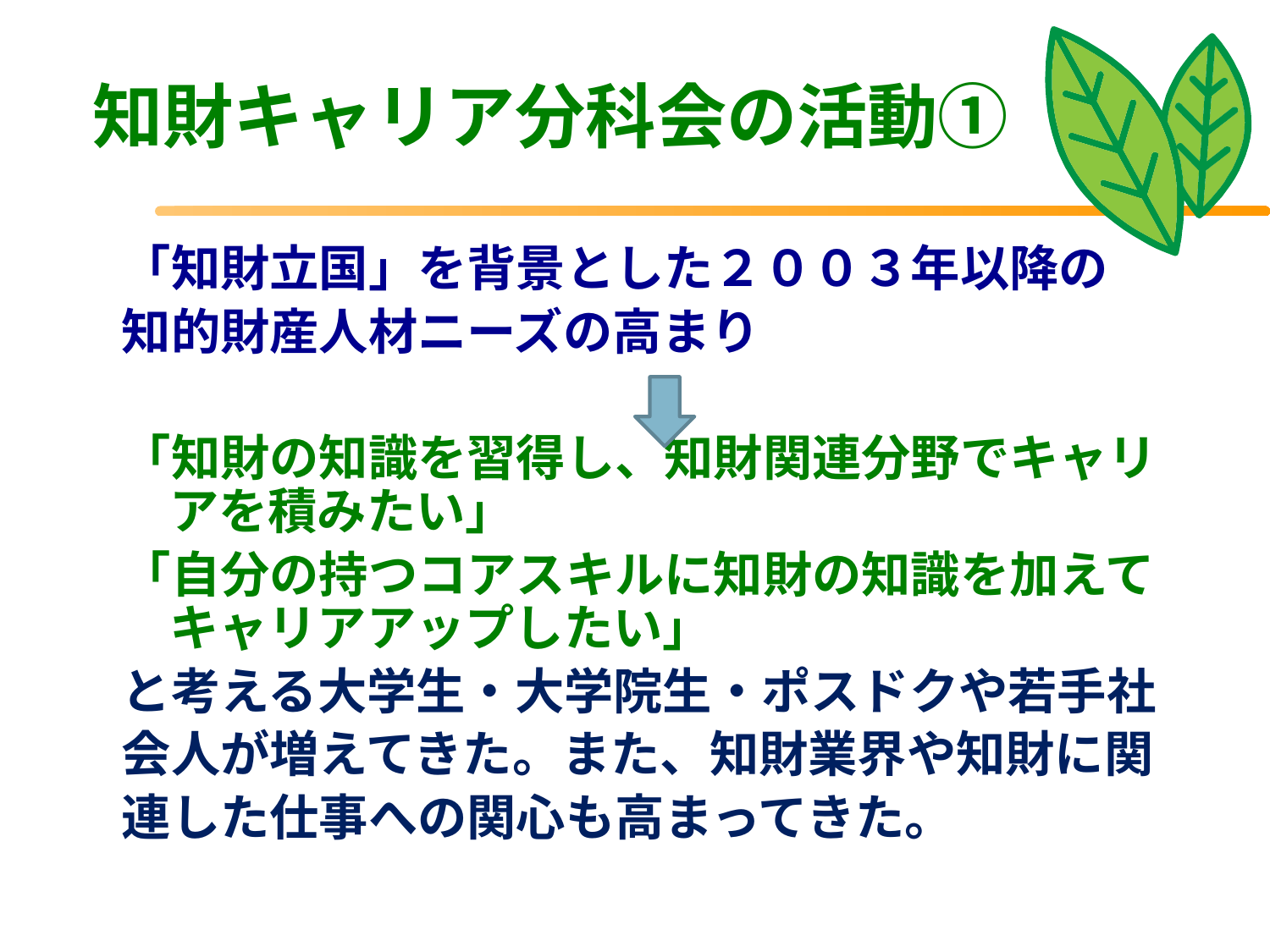

# 知財キャリア分科会の活動①
「知財立国」を背景とした２００３年以降の
知的財産人材ニーズの高まり

「知財の知識を習得し、知財関連分野でキャリアを積みたい」
「自分の持つコアスキルに知財の知識を加えてキャリアアップしたい」
と考える大学生・大学院生・ポスドクや若手社
会人が増えてきた。また、知財業界や知財に関
連した仕事への関心も高まってきた。